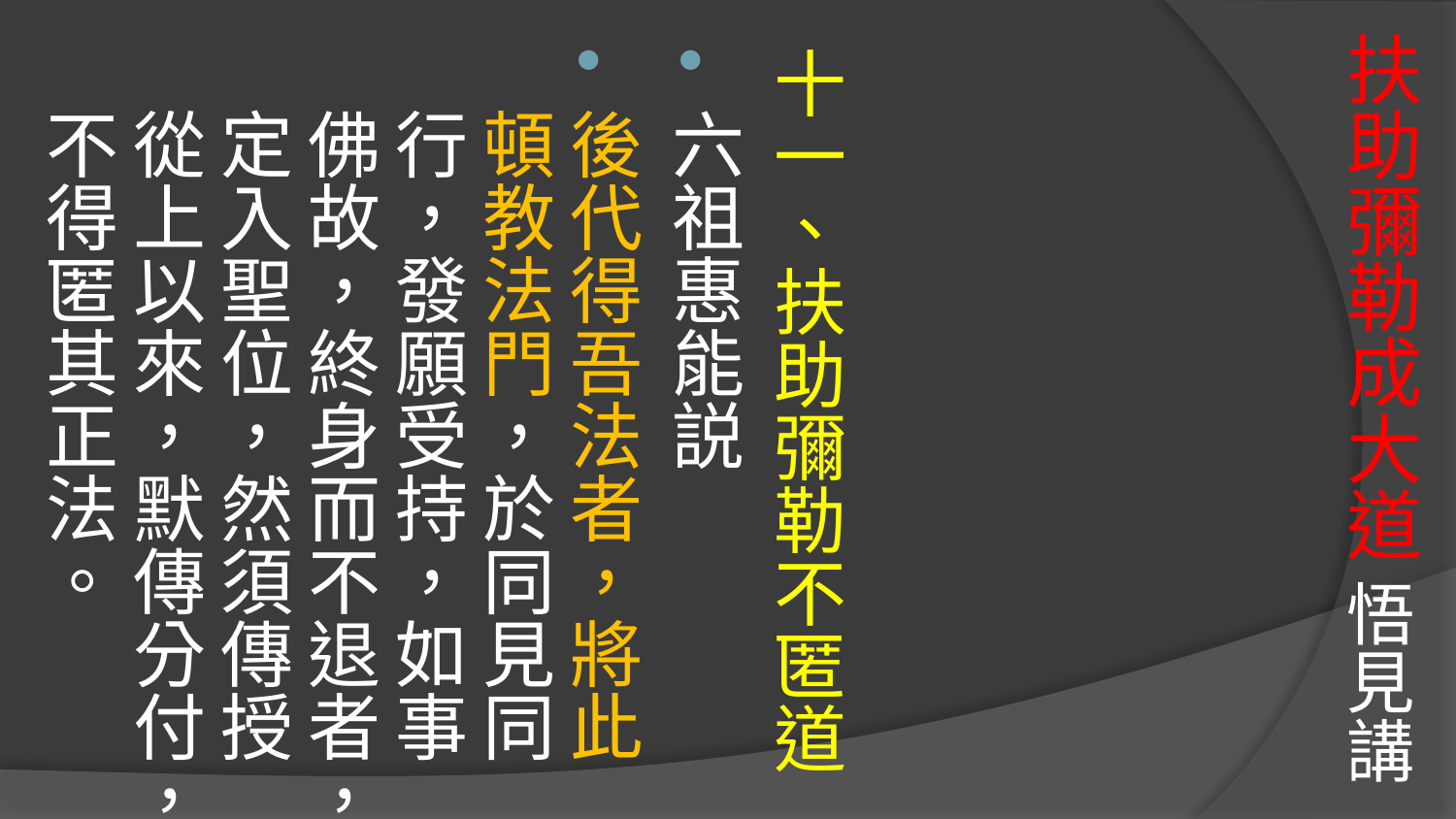

# 扶助彌勒成大道 悟見講
十一、扶助彌勒不匿道
六祖惠能説
後代得吾法者，將此頓教法門，於同見同行，發願受持，如事佛故，終身而不退者，定入聖位，然須傳授從上以來，默傳分付，不得匿其正法。